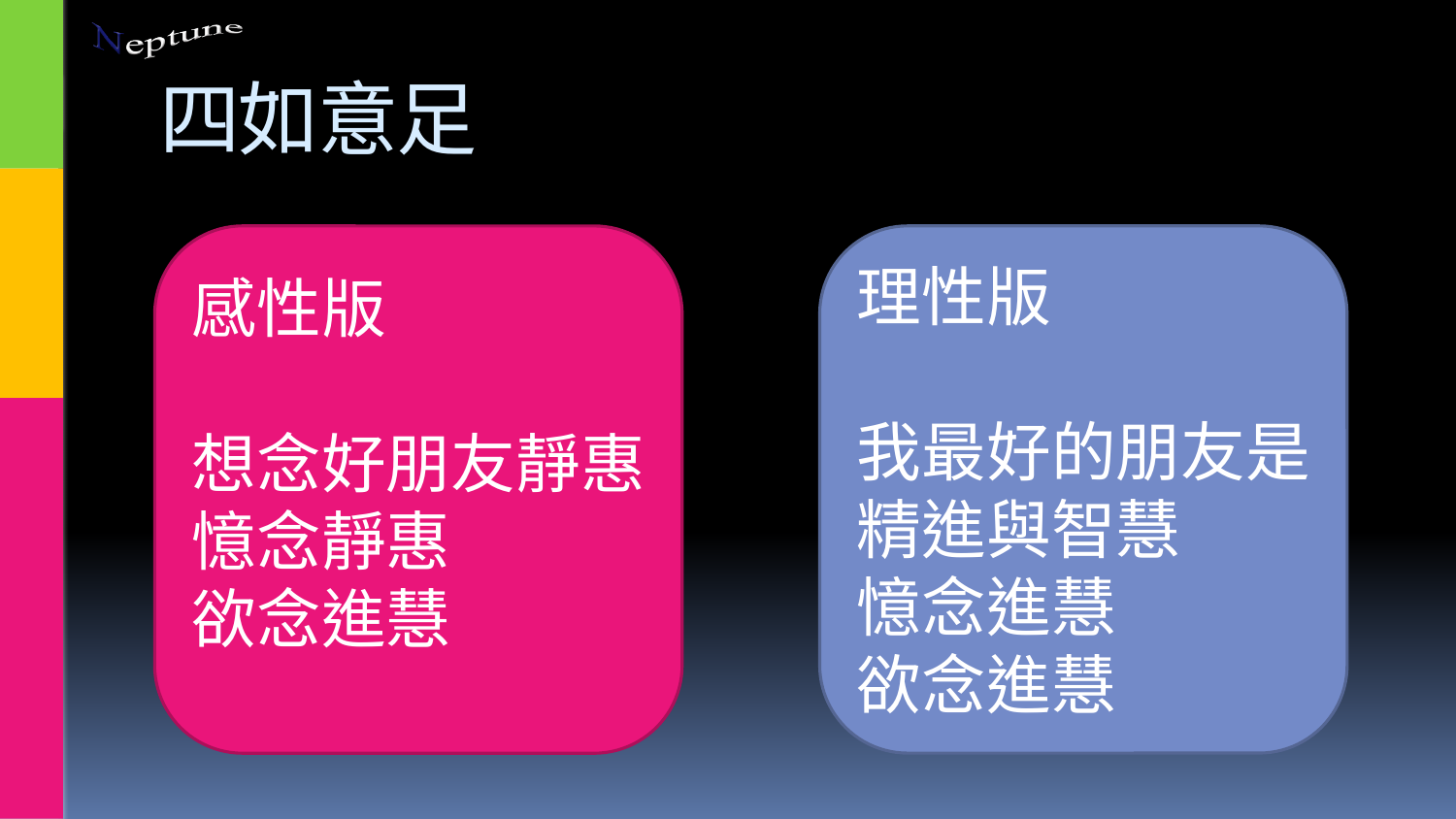

# 四如意足

理性版

我最好的朋友是精進與智慧
憶念進慧
欲念進慧

感性版

想念好朋友靜惠
憶念靜惠
欲念進慧